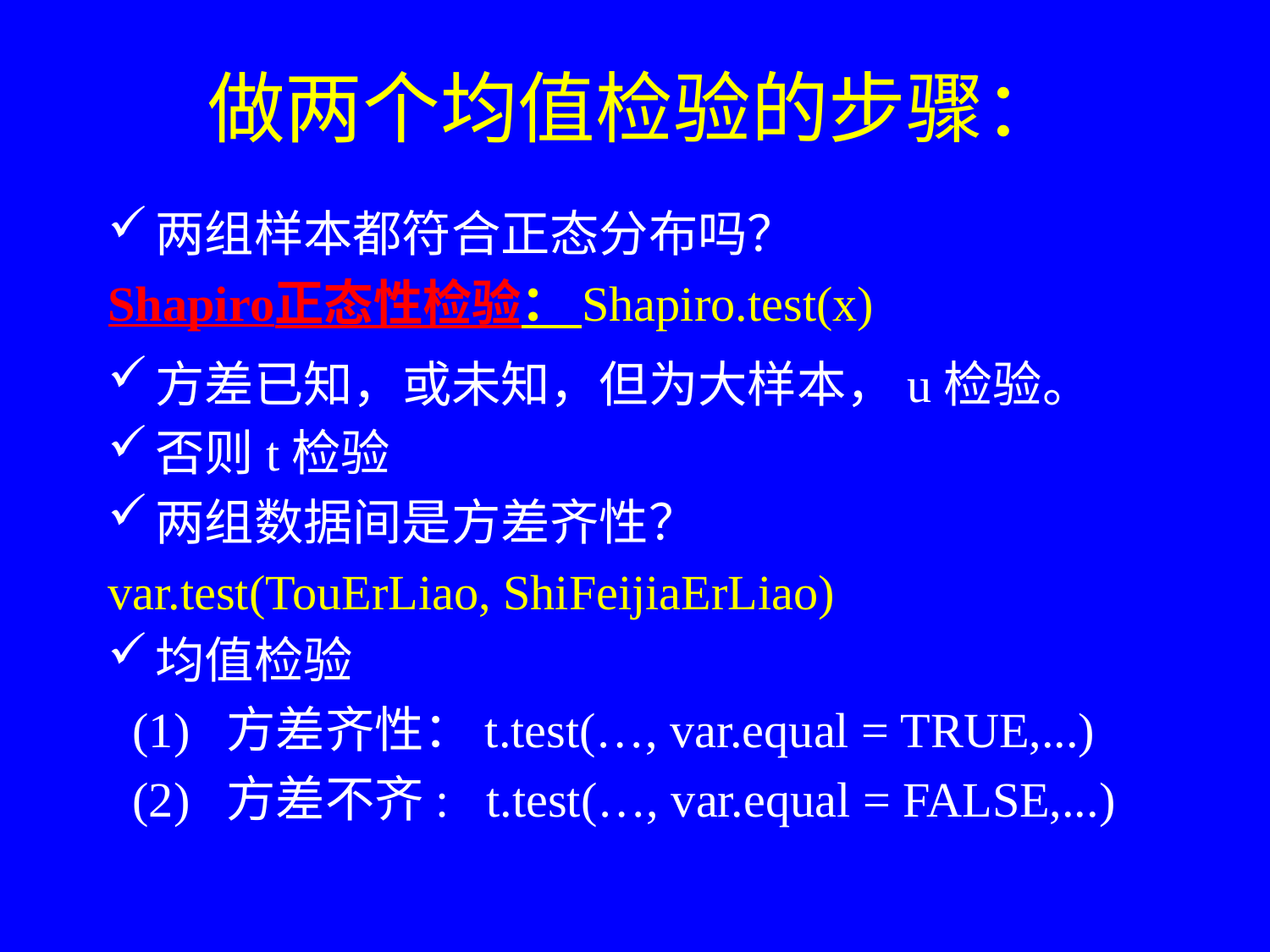

# 做两个均值检验的步骤：
两组样本都符合正态分布吗？
Shapiro正态性检验： Shapiro.test(x)
方差已知，或未知，但为大样本，u检验。
否则t检验
两组数据间是方差齐性？
var.test(TouErLiao, ShiFeijiaErLiao)
均值检验
  (1)  方差齐性：t.test(…, var.equal = TRUE,...)
  (2)  方差不齐:   t.test(…, var.equal = FALSE,...)